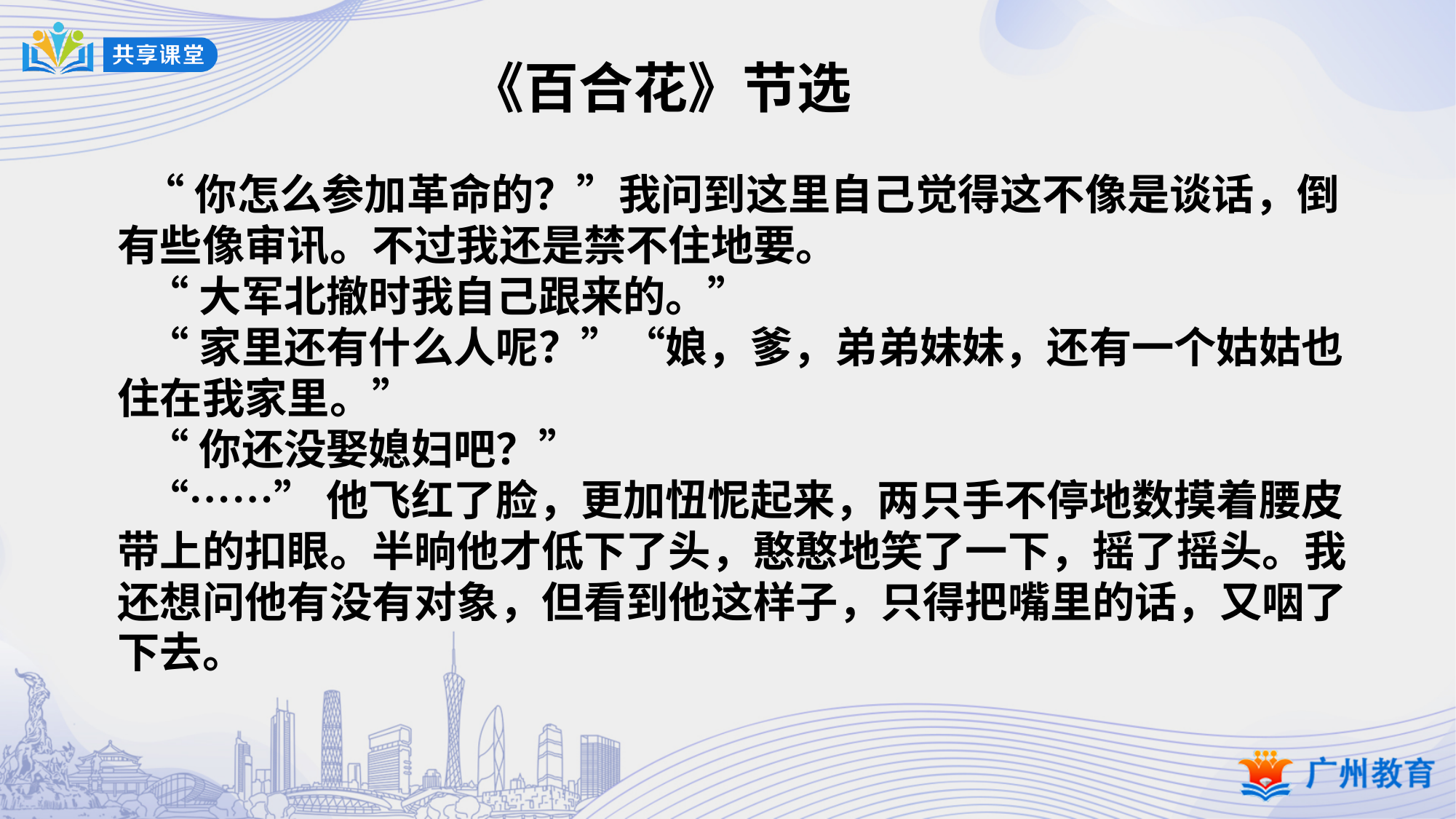

# 《百合花》节选
   “你怎么参加革命的？”我问到这里自己觉得这不像是谈话，倒有些像审讯。不过我还是禁不住地要。
   “大军北撤时我自己跟来的。”
   “家里还有什么人呢？”“娘，爹，弟弟妹妹，还有一个姑姑也住在我家里。”
   “你还没娶媳妇吧？”
   “……”他飞红了脸，更加忸怩起来，两只手不停地数摸着腰皮带上的扣眼。半晌他才低下了头，憨憨地笑了一下，摇了摇头。我还想问他有没有对象，但看到他这样子，只得把嘴里的话，又咽了下去。